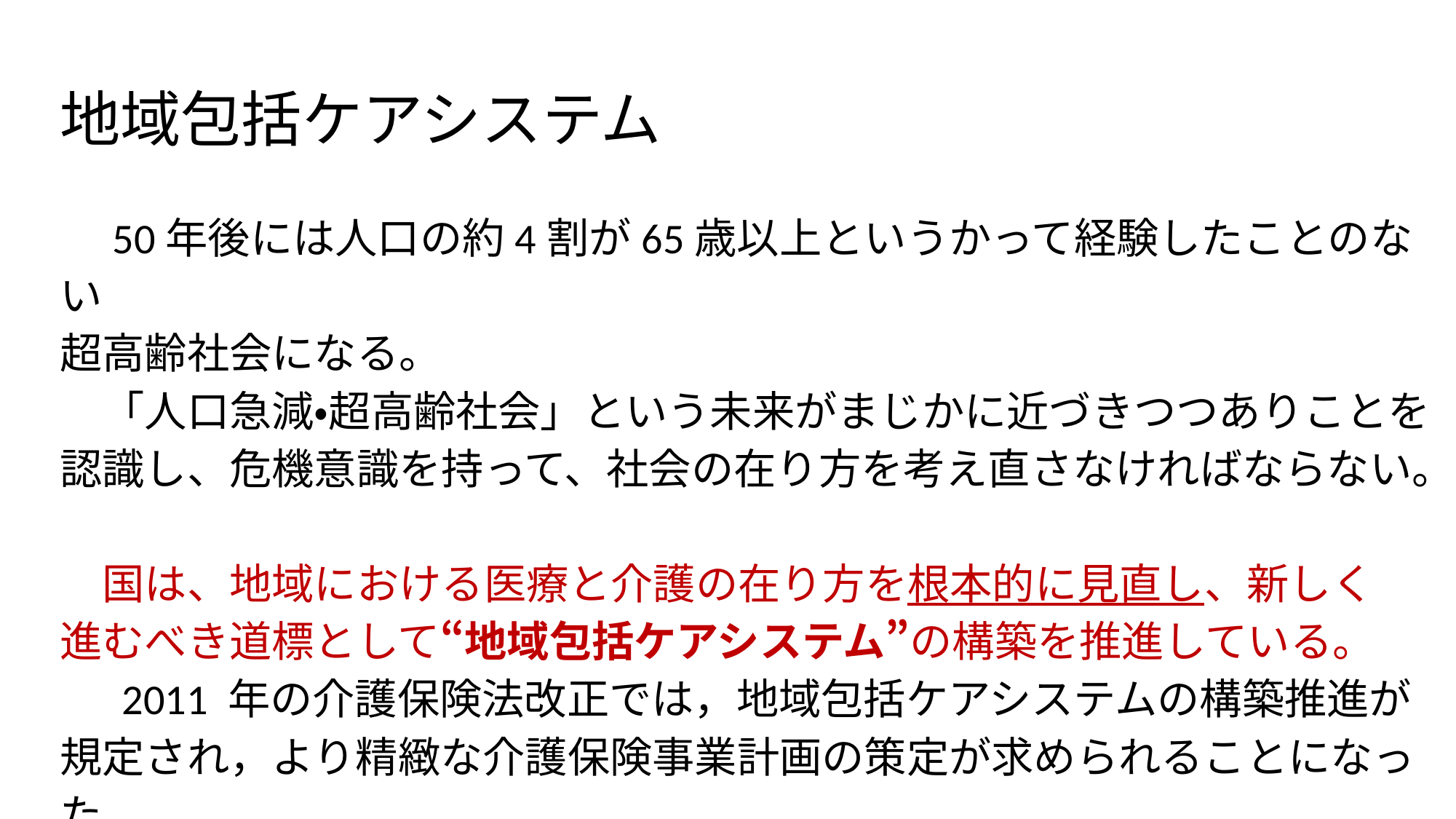

地域包括ケアシステム

　50年後には人口の約4割が65歳以上というかって経験したことのない
超高齢社会になる。
　「人口急減・超高齢社会」という未来がまじかに近づきつつありことを認識し、危機意識を持って、社会の在り方を考え直さなければならない。

　国は、地域における医療と介護の在り方を根本的に見直し、新しく
進むべき道標として“地域包括ケアシステム”の構築を推進している。
　 2011 年の介護保険法改正では，地域包括ケアシステムの構築推進が規定され，より精緻な介護保険事業計画の策定が求められることになった．